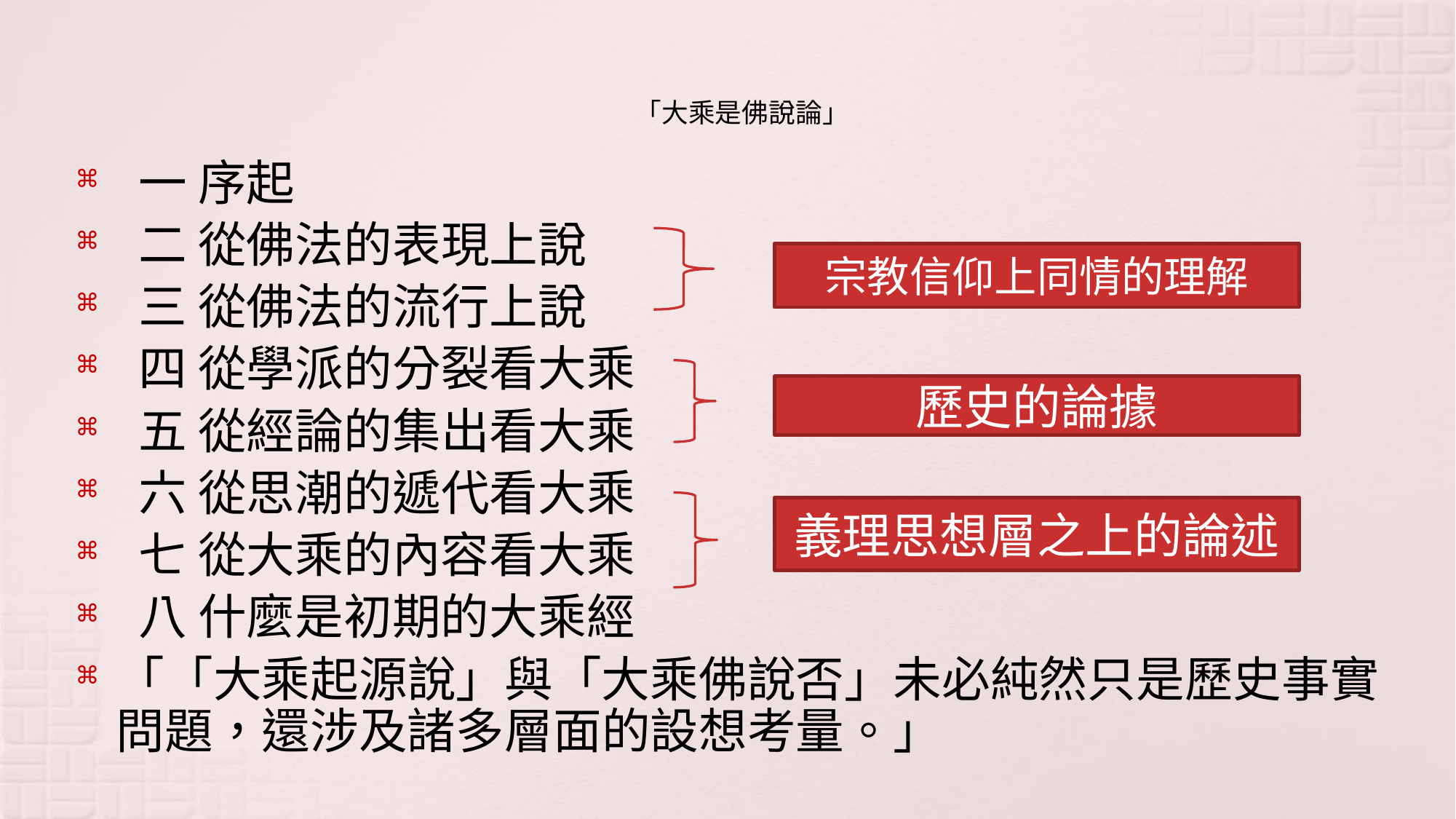

# 「大乘是佛說論」
 一 序起
 二 從佛法的表現上說
 三 從佛法的流行上說
 四 從學派的分裂看大乘
 五 從經論的集出看大乘
 六 從思潮的遞代看大乘
 七 從大乘的內容看大乘
 八 什麼是初期的大乘經
「「大乘起源說」與「大乘佛說否」未必純然只是歷史事實問題，還涉及諸多層面的設想考量。」

宗教信仰上同情的理解

歷史的論據

義理思想層之上的論述